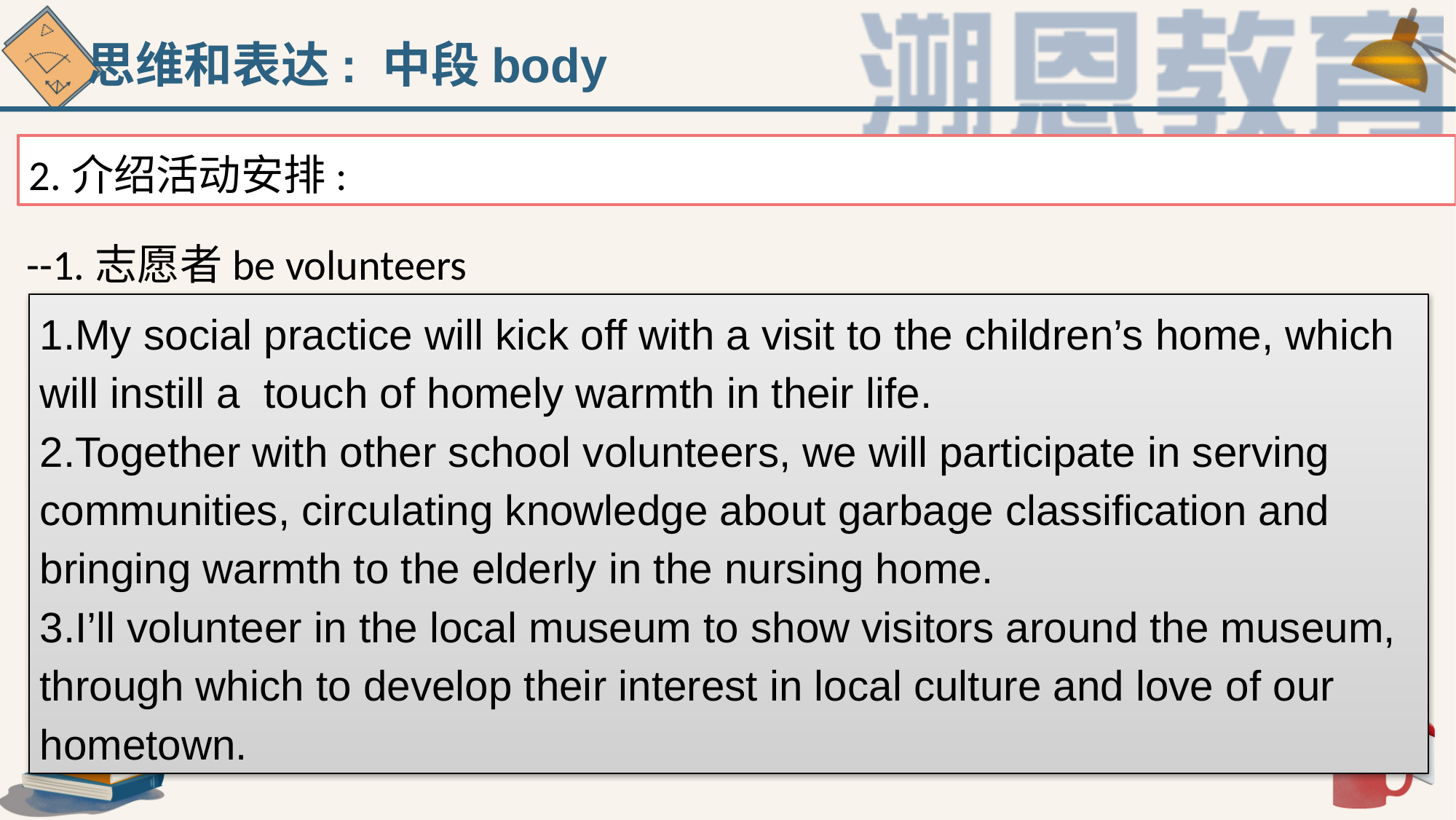

思维和表达: 中段body

2.介绍活动安排:
--1.志愿者be volunteers
1.My social practice will kick off with a visit to the children’s home, which will instill a  touch of homely warmth in their life.
2.Together with other school volunteers, we will participate in serving communities, circulating knowledge about garbage classification and  bringing warmth to the elderly in the nursing home.
3.I’ll volunteer in the local museum to show visitors around the museum, through which to develop their interest in local culture and love of our hometown.